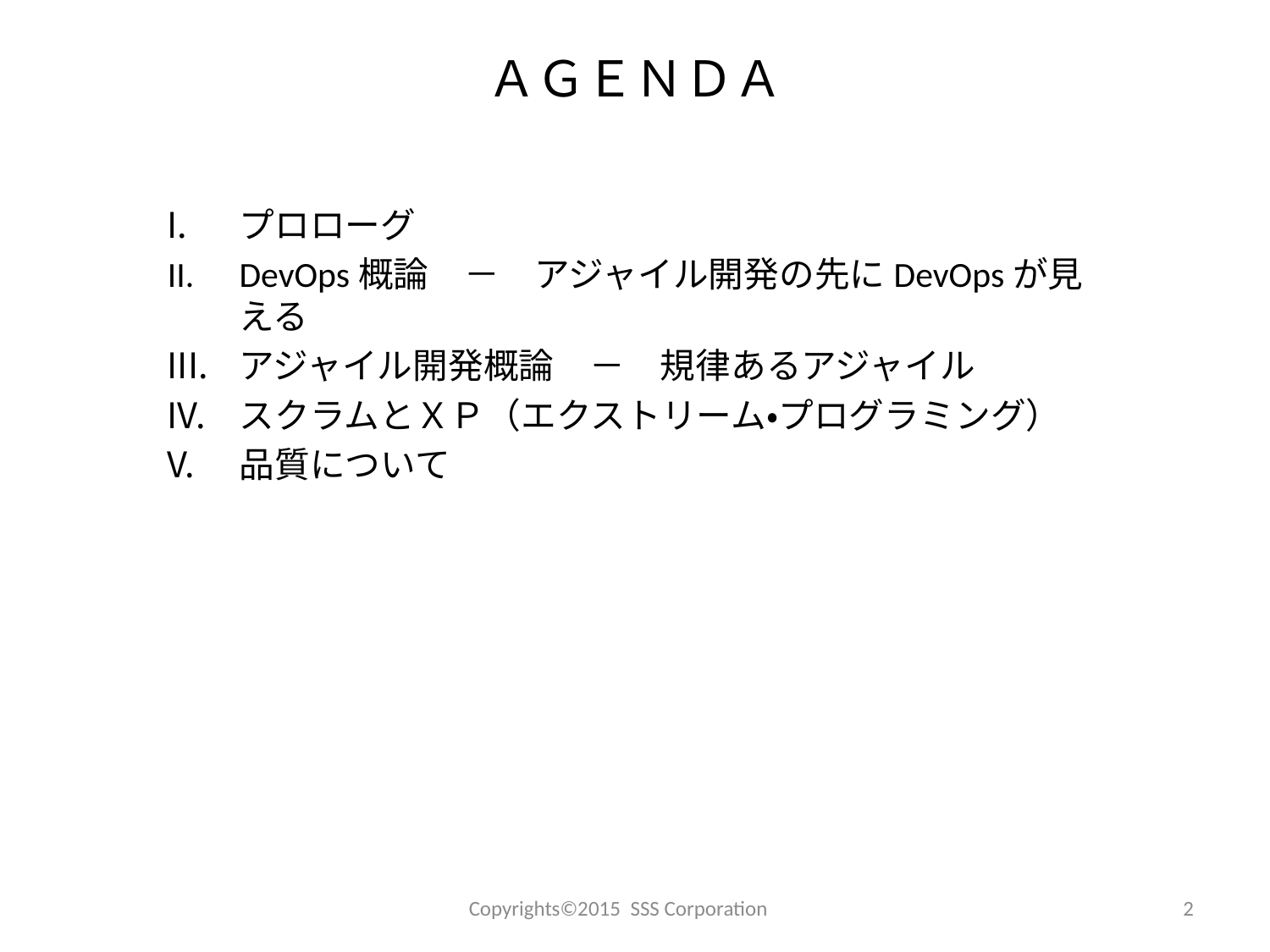

# ＡＧＥＮＤＡ
プロローグ
DevOps概論　－　アジャイル開発の先にDevOpsが見える
アジャイル開発概論　－　規律あるアジャイル
スクラムとＸＰ（エクストリーム・プログラミング）
品質について
Copyrights©2015  SSS Corporation
2